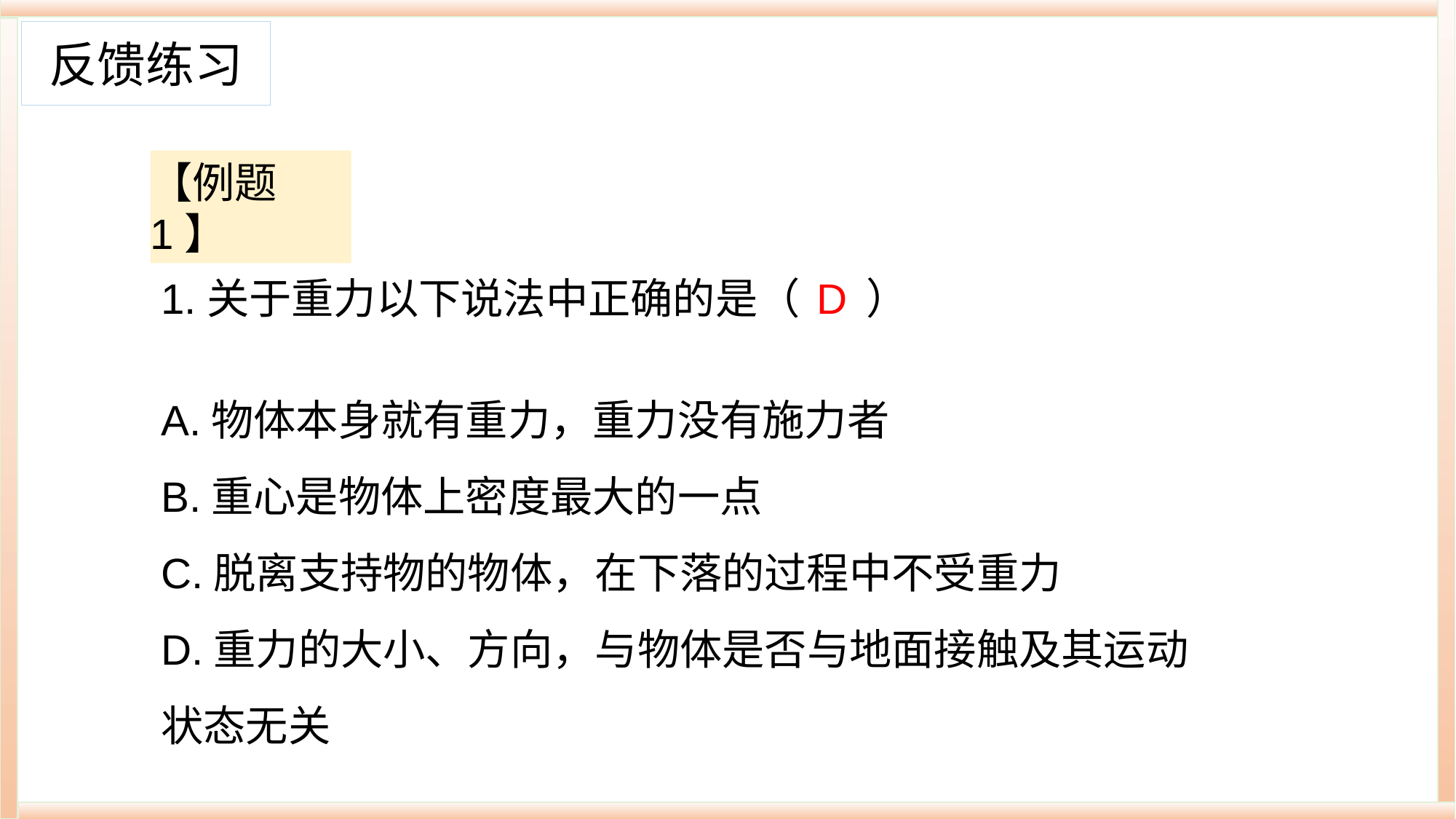

反馈练习

【例题1】
1.关于重力以下说法中正确的是（       ）
D

A.物体本身就有重力，重力没有施力者
B.重心是物体上密度最大的一点
C.脱离支持物的物体，在下落的过程中不受重力
D.重力的大小、方向，与物体是否与地面接触及其运动状态无关